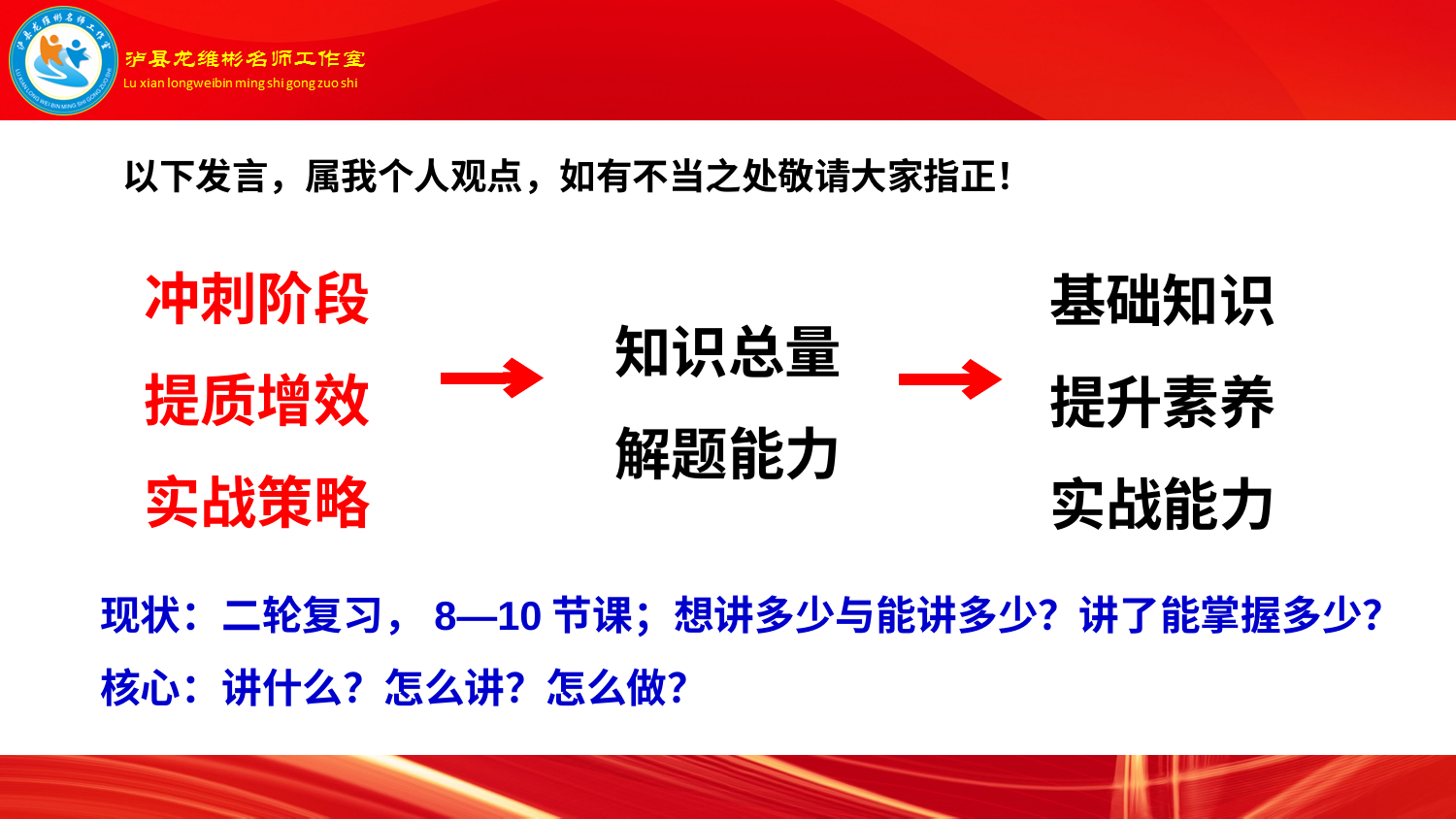

以下发言，属我个人观点，如有不当之处敬请大家指正！
冲刺阶段
提质增效
实战策略
基础知识
提升素养
实战能力
知识总量
解题能力
现状：二轮复习，8—10节课；想讲多少与能讲多少？讲了能掌握多少？
核心：讲什么？怎么讲？怎么做？